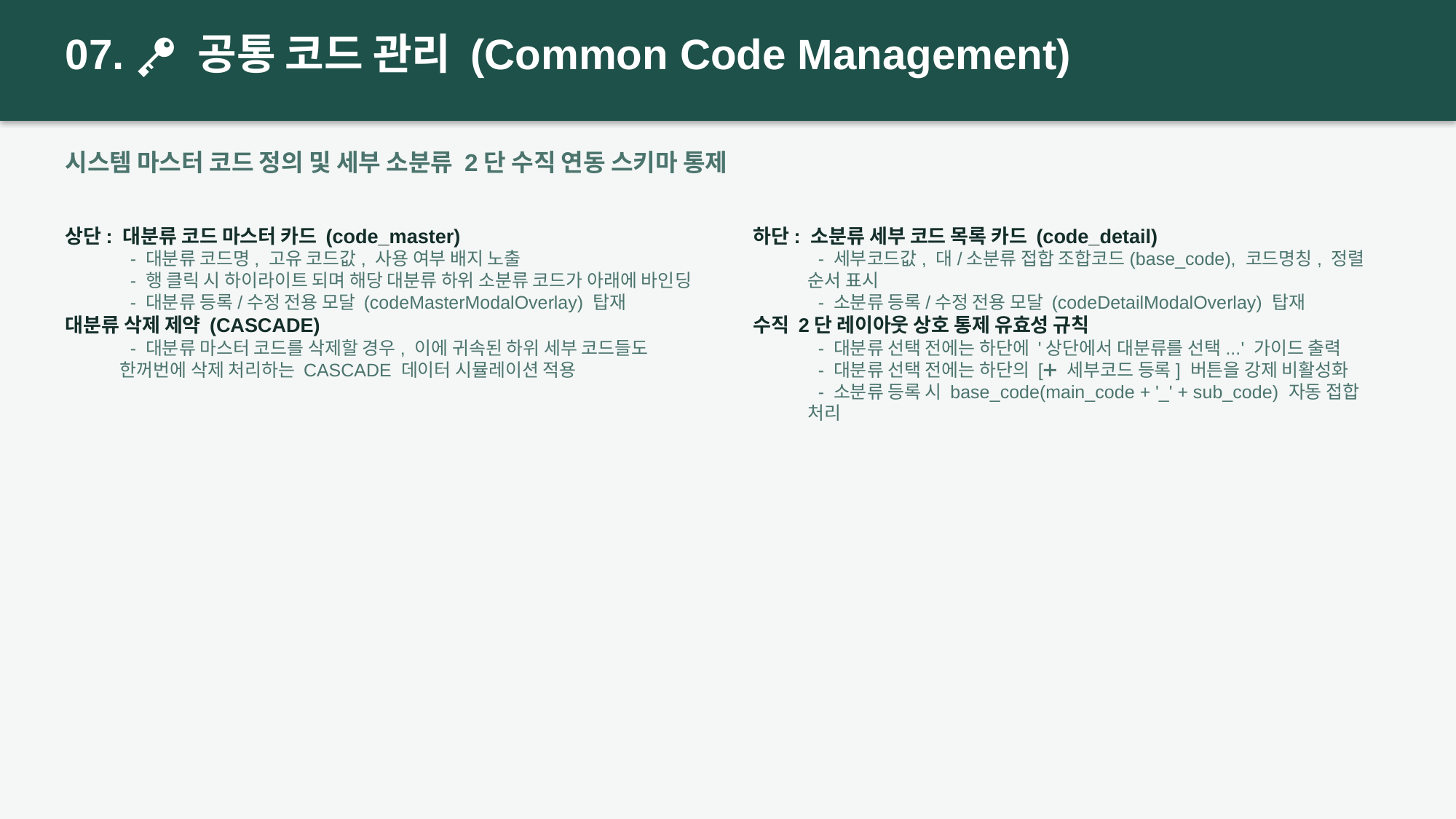

07. 🔑 공통 코드 관리 (Common Code Management)
시스템 마스터 코드 정의 및 세부 소분류 2단 수직 연동 스키마 통제
상단: 대분류 코드 마스터 카드 (code_master)
  - 대분류 코드명, 고유 코드값, 사용 여부 배지 노출
  - 행 클릭 시 하이라이트 되며 해당 대분류 하위 소분류 코드가 아래에 바인딩
  - 대분류 등록/수정 전용 모달 (codeMasterModalOverlay) 탑재
대분류 삭제 제약 (CASCADE)
  - 대분류 마스터 코드를 삭제할 경우, 이에 귀속된 하위 세부 코드들도 한꺼번에 삭제 처리하는 CASCADE 데이터 시뮬레이션 적용
하단: 소분류 세부 코드 목록 카드 (code_detail)
  - 세부코드값, 대/소분류 접합 조합코드(base_code), 코드명칭, 정렬 순서 표시
  - 소분류 등록/수정 전용 모달 (codeDetailModalOverlay) 탑재
수직 2단 레이아웃 상호 통제 유효성 규칙
  - 대분류 선택 전에는 하단에 '상단에서 대분류를 선택...' 가이드 출력
  - 대분류 선택 전에는 하단의 [➕ 세부코드 등록] 버튼을 강제 비활성화
  - 소분류 등록 시 base_code(main_code + '_' + sub_code) 자동 접합 처리